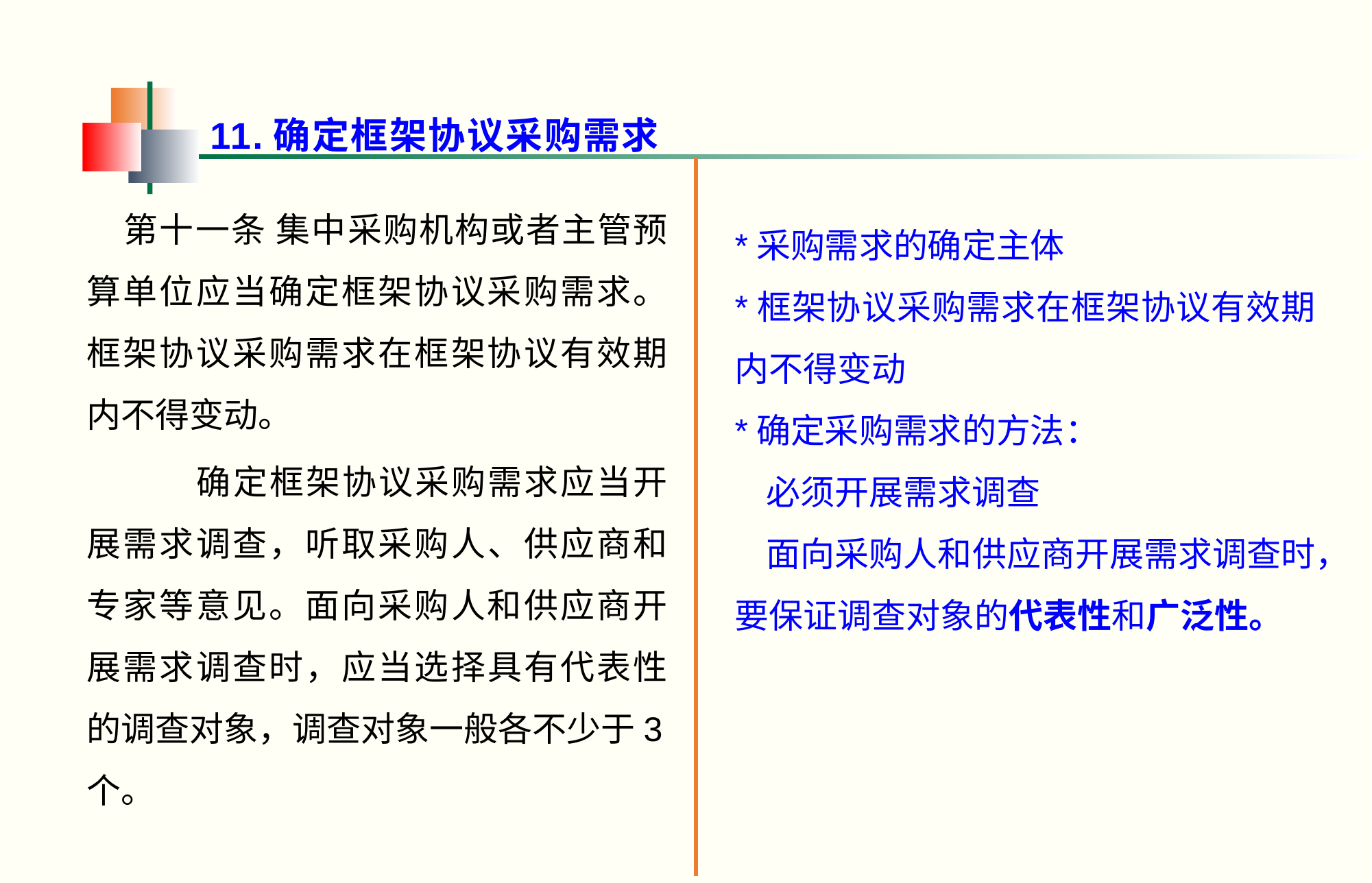

11.确定框架协议采购需求
第十一条 集中采购机构或者主管预算单位应当确定框架协议采购需求。框架协议采购需求在框架协议有效期内不得变动。
　　确定框架协议采购需求应当开展需求调查，听取采购人、供应商和专家等意见。面向采购人和供应商开展需求调查时，应当选择具有代表性的调查对象，调查对象一般各不少于3个。

*采购需求的确定主体
*框架协议采购需求在框架协议有效期内不得变动
*确定采购需求的方法：
   必须开展需求调查
   面向采购人和供应商开展需求调查时，要保证调查对象的代表性和广泛性。